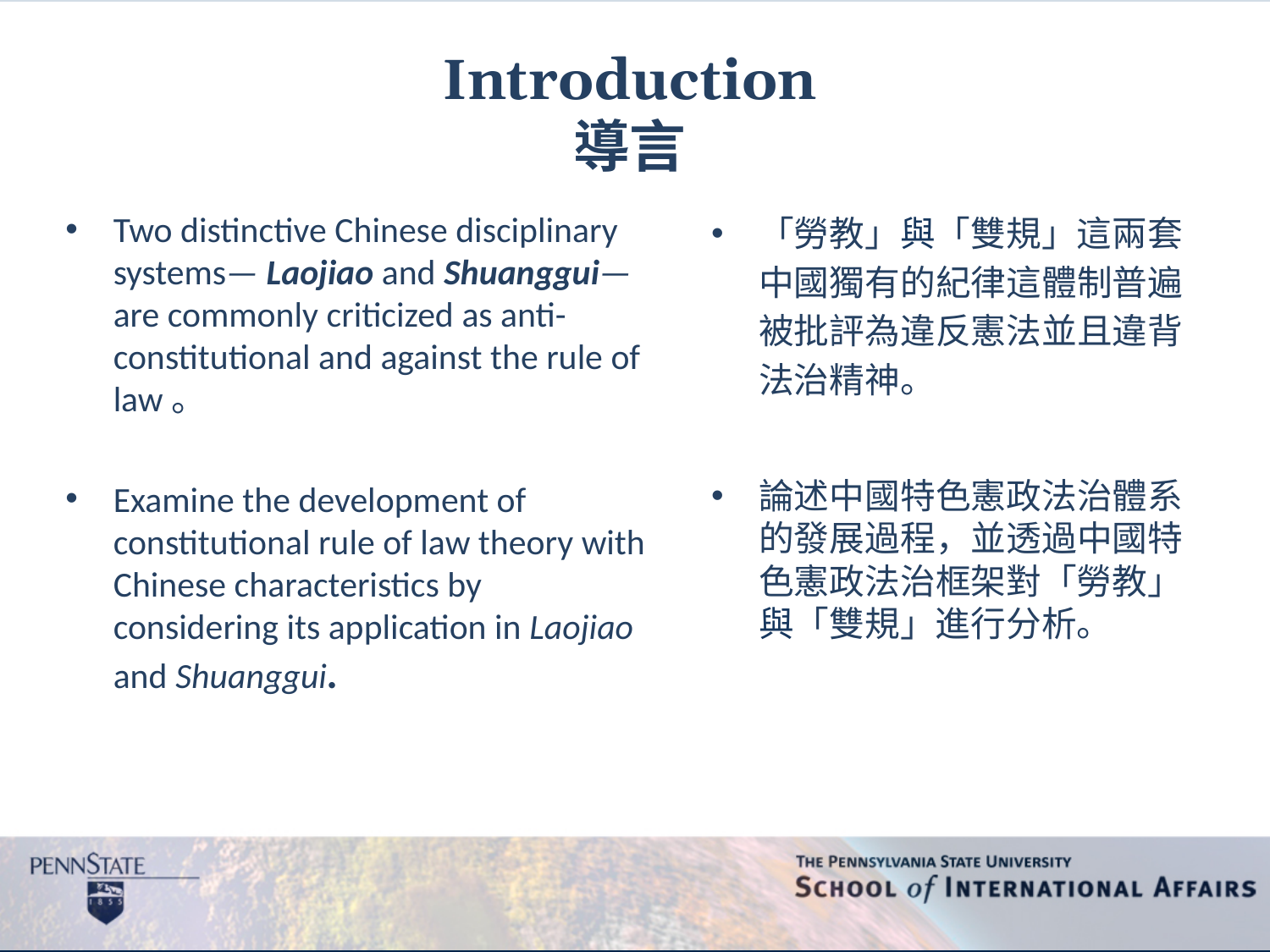

# Introduction 導言
「勞教」與「雙規」這兩套中國獨有的紀律這體制普遍被批評為違反憲法並且違背法治精神。

論述中國特色憲政法治體系的發展過程，並透過中國特色憲政法治框架對「勞教」與「雙規」進行分析。

Two distinctive Chinese disciplinary systems— Laojiao and Shuanggui— are commonly criticized as anti-constitutional and against the rule of law。

Examine the development of constitutional rule of law theory with Chinese characteristics by considering its application in Laojiao and Shuanggui.